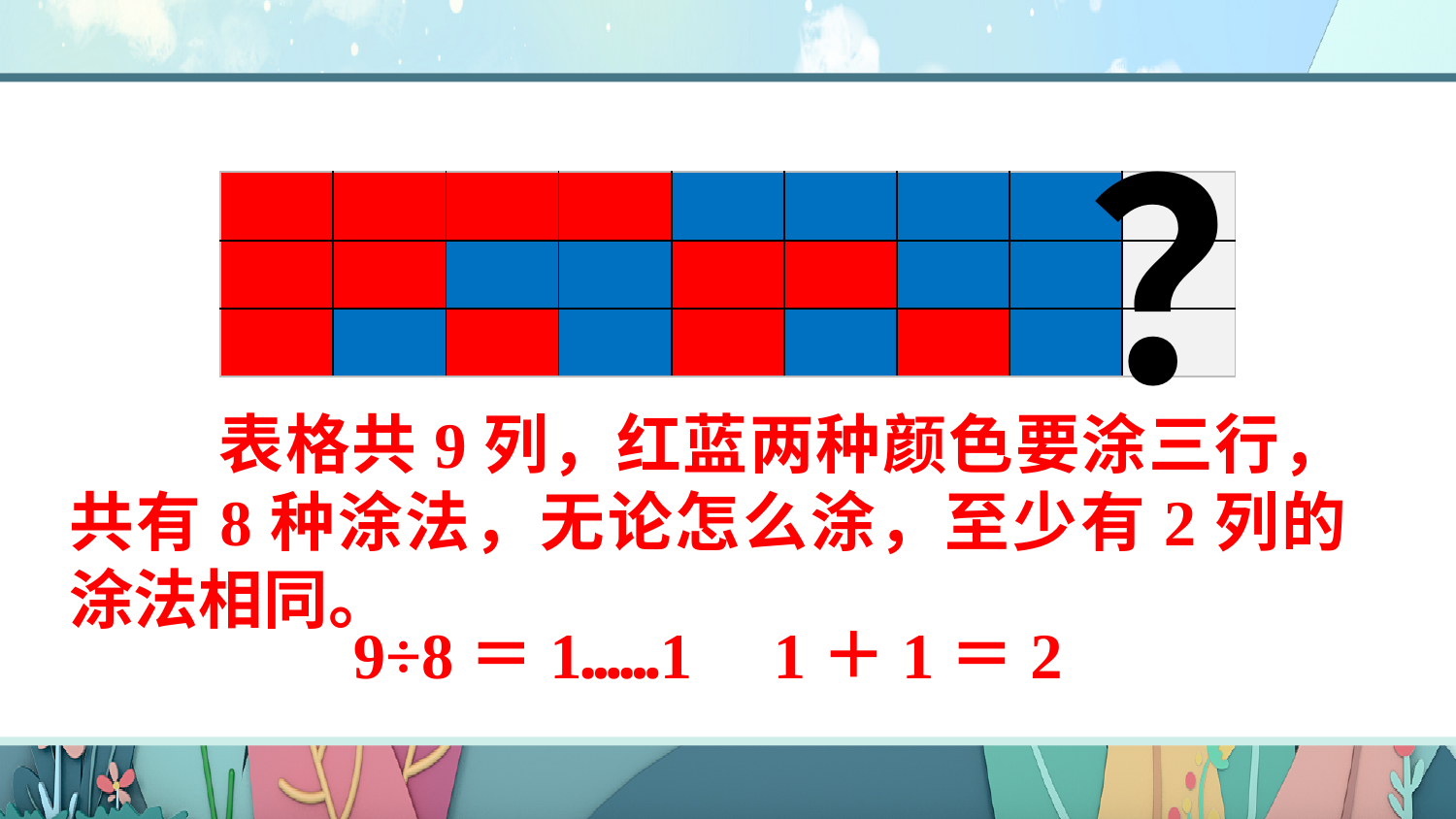

？
|  |  |  |  |  |  |  |  |  |
| --- | --- | --- | --- | --- | --- | --- | --- | --- |
|  |  |  |  |  |  |  |  |  |
|  |  |  |  |  |  |  |  |  |
        表格共9列，红蓝两种颜色要涂三行，共有8种涂法，无论怎么涂，至少有2列的涂法相同。
9÷8＝1……1     1＋1＝2